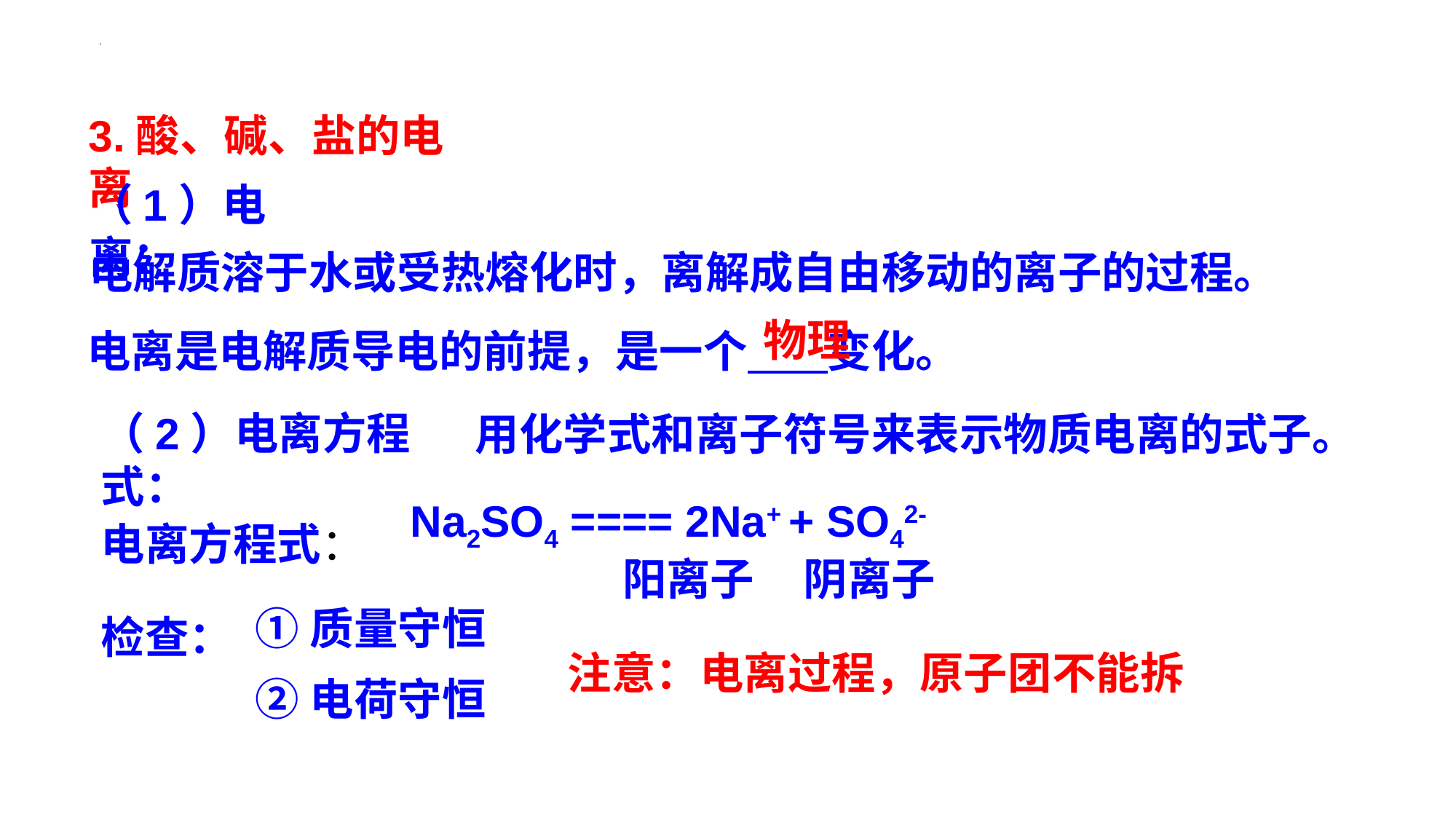

3.酸、碱、盐的电离
（1）电离：
电解质溶于水或受热熔化时，离解成自由移动的离子的过程。
物理
电离是电解质导电的前提，是一个        变化。
（2）电离方程式：
用化学式和离子符号来表示物质电离的式子。
Na2SO4 ==== 2Na+ + SO42-
电离方程式：
阳离子
阴离子
①质量守恒
检查：
②电荷守恒
注意：电离过程，原子团不能拆